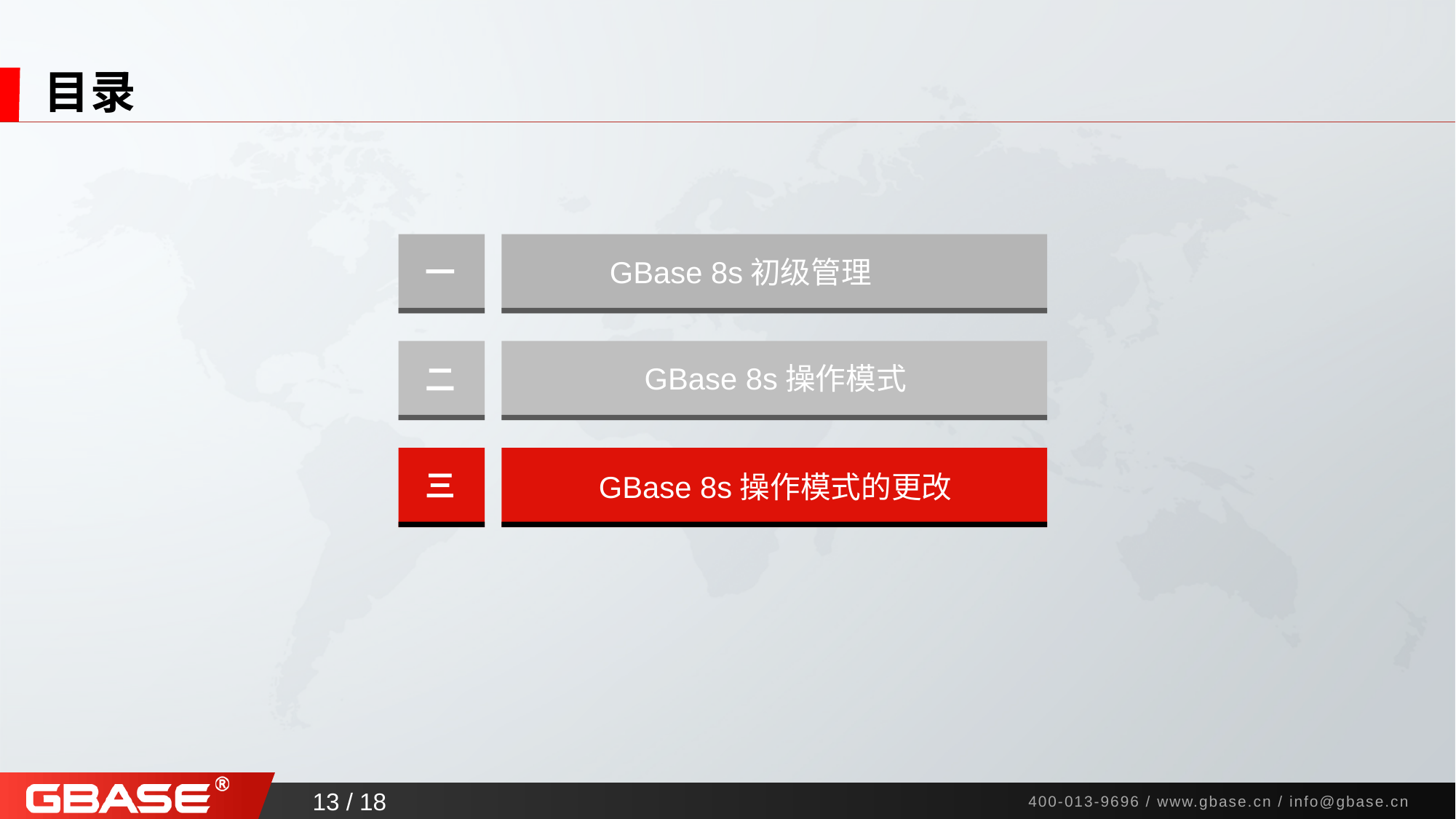

# 目录

一
GBase 8s初级管理

GBase 8s操作模式
二

三
GBase 8s操作模式的更改